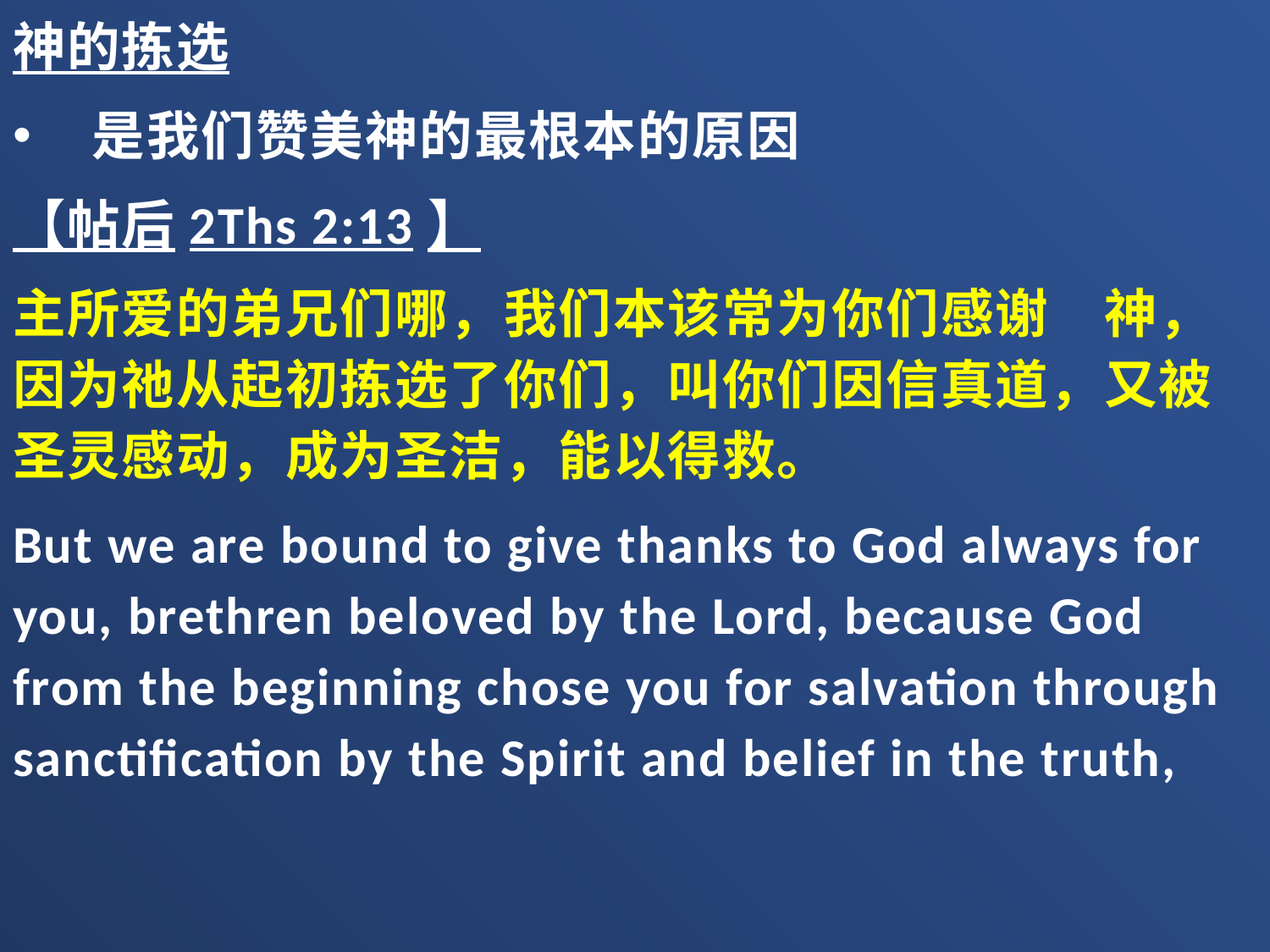

神的拣选
是我们赞美神的最根本的原因
【帖后2Ths 2:13】
主所爱的弟兄们哪，我们本该常为你们感谢　神，因为祂从起初拣选了你们，叫你们因信真道，又被圣灵感动，成为圣洁，能以得救。
But we are bound to give thanks to God always for you, brethren beloved by the Lord, because God from the beginning chose you for salvation through sanctification by the Spirit and belief in the truth,